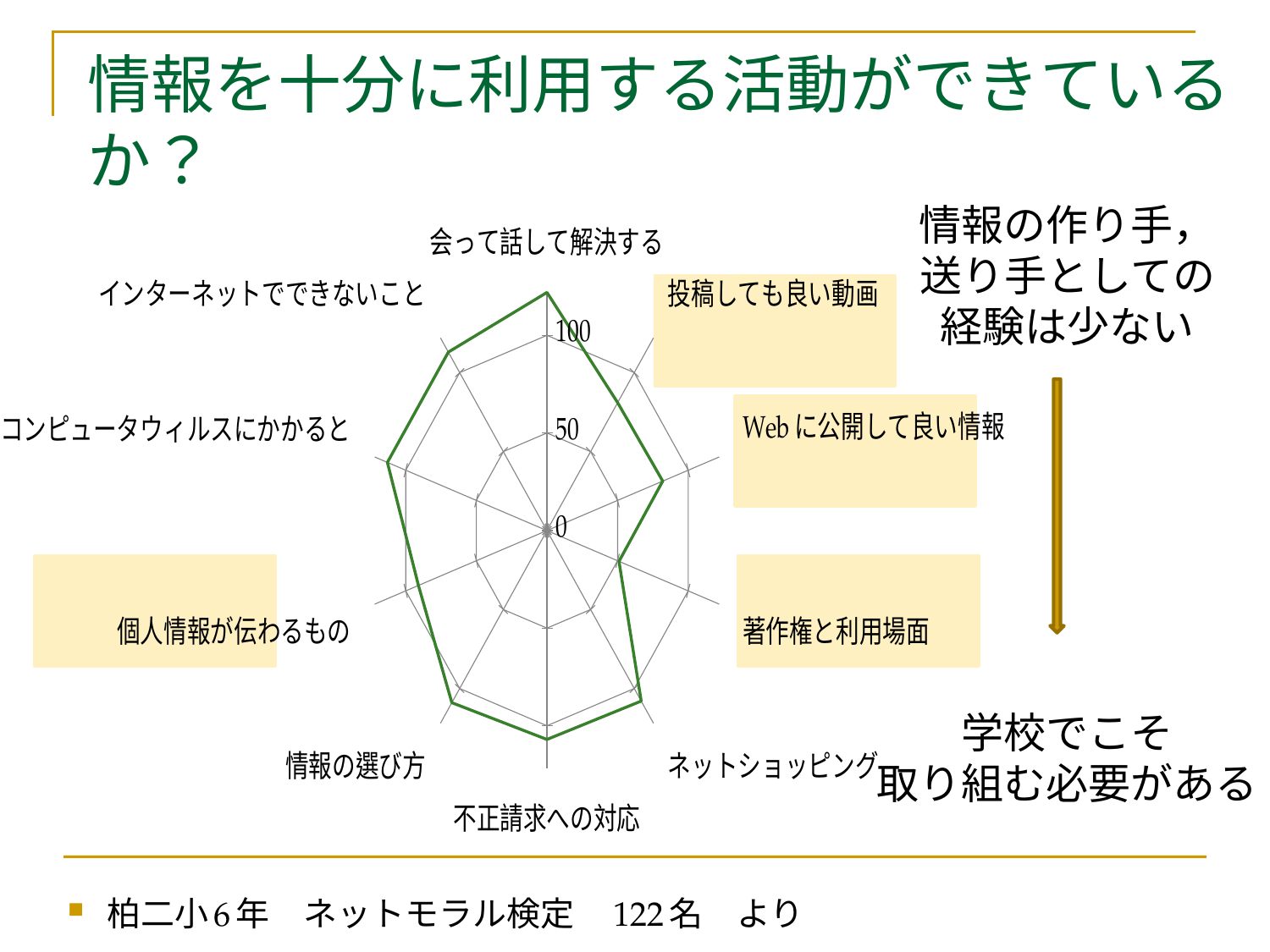

# 情報を十分に利用する活動ができているか？

### Chart

| Category |  |
|---|---|
| 会って話して解決する | 122.0 |
| 投稿しても良い動画 | 81.0 |
| Webに公開して良い情報 | 82.0 |
| 著作権と利用場面 | 51.0 |
| ネットショッピング | 108.0 |
| 不正請求への対応 | 107.0 |
| 情報の選び方 | 109.0 |
| 個人情報が伝わるもの | 91.0 |
| コンピュータウィルスにかかると | 113.0 |
| インターネットでできないこと | 113.0 |
情報の作り手，
送り手としての
経験は少ない

学校でこそ
取り組む必要がある

柏二小6年　ネットモラル検定　122名　より